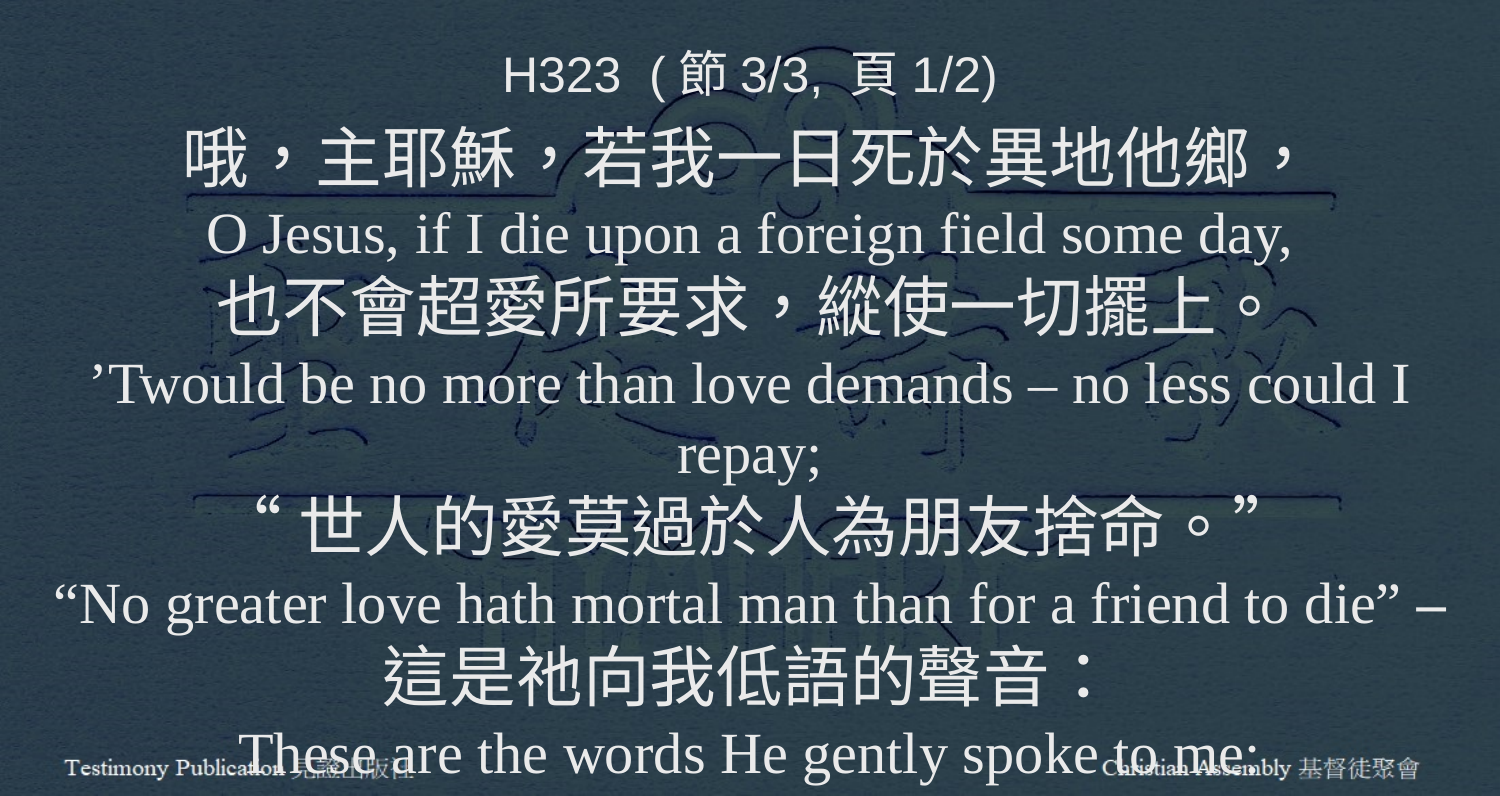

H323  (節3/3, 頁1/2)
哦，主耶穌，若我一日死於異地他鄉，
O Jesus, if I die upon a foreign field some day,
也不會超愛所要求，縱使一切擺上。
’Twould be no more than love demands – no less could I repay;
 “世人的愛莫過於人為朋友捨命。”
“No greater love hath mortal man than for a friend to die” –
這是祂向我低語的聲音：
These are the words He gently spoke to me: